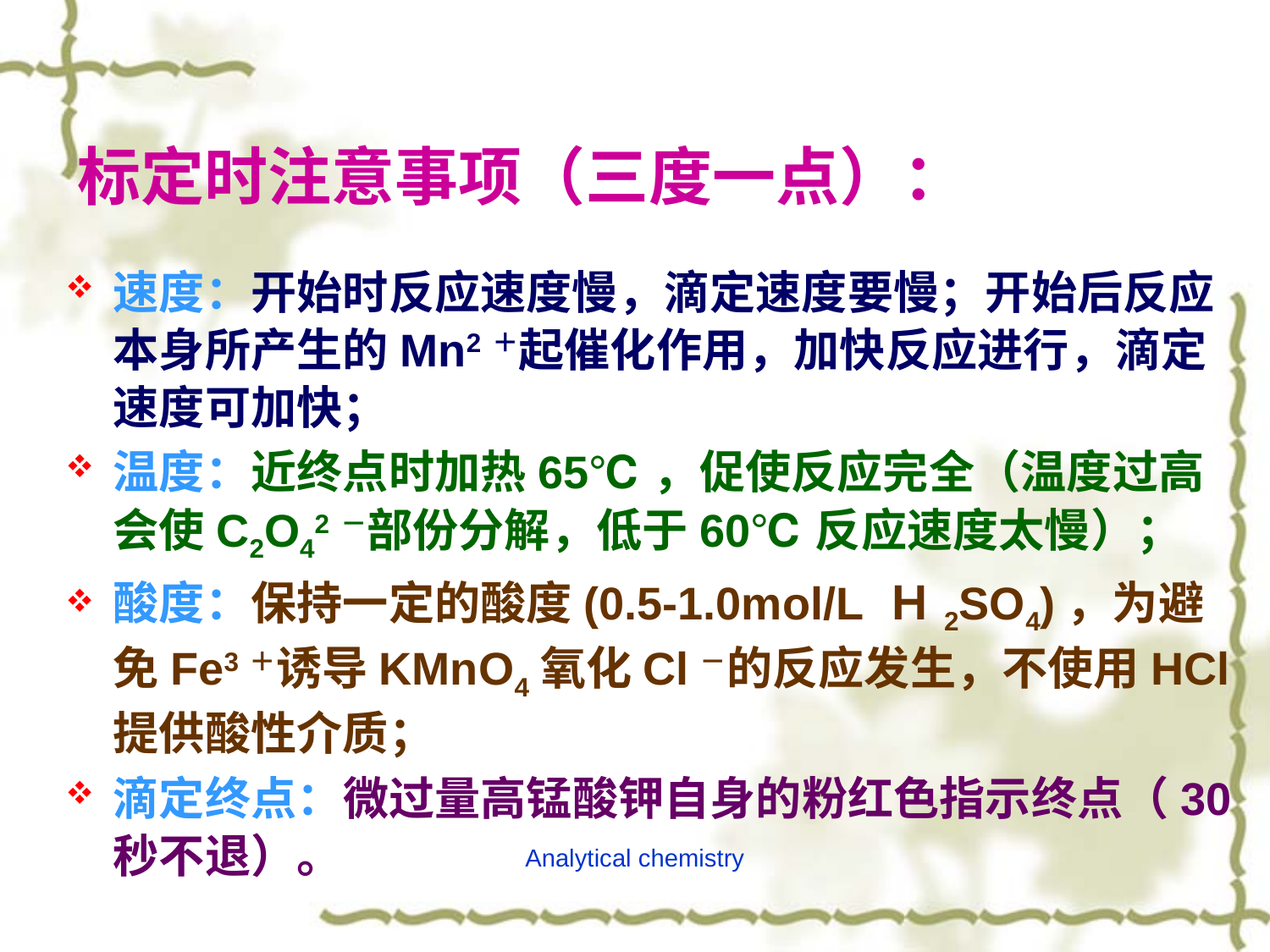

# 标定时注意事项（三度一点）：
速度：开始时反应速度慢，滴定速度要慢；开始后反应本身所产生的Mn2＋起催化作用，加快反应进行，滴定速度可加快；
温度：近终点时加热65℃，促使反应完全（温度过高会使C2O42－部份分解，低于60℃反应速度太慢）；
酸度：保持一定的酸度(0.5-1.0mol/L Ｈ2SO4)，为避免Fe3＋诱导KMnO4氧化Cl－的反应发生，不使用HCl提供酸性介质；
滴定终点：微过量高锰酸钾自身的粉红色指示终点（30秒不退）。

Analytical chemistry
8